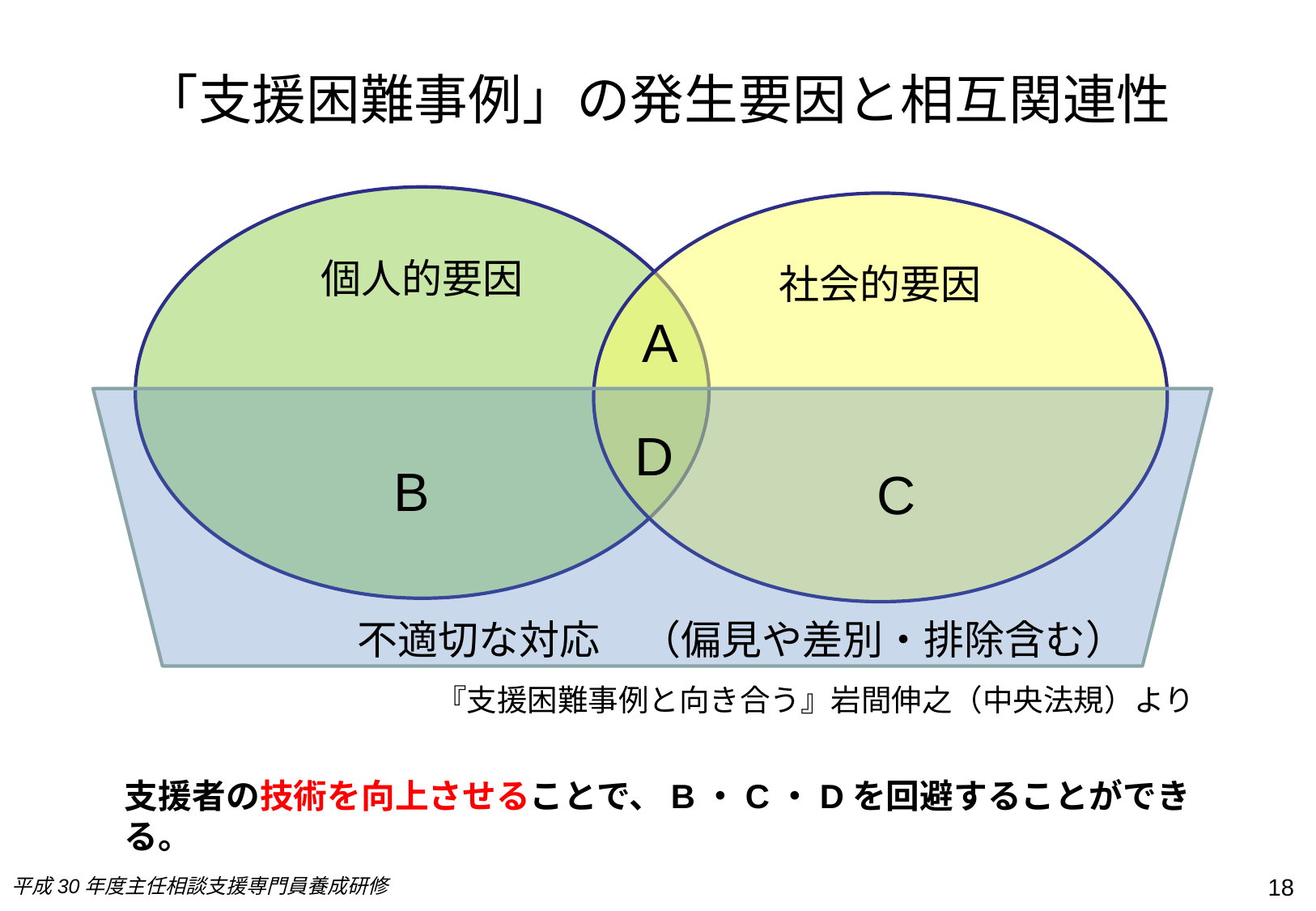

# 「支援困難事例」の発生要因と相互関連性
個人的要因
社会的要因
A

D
B
C
不適切な対応　（偏見や差別・排除含む）
『支援困難事例と向き合う』岩間伸之（中央法規）より
支援者の技術を向上させることで、B・C・Dを回避することができる。
18
平成30年度主任相談支援専門員養成研修